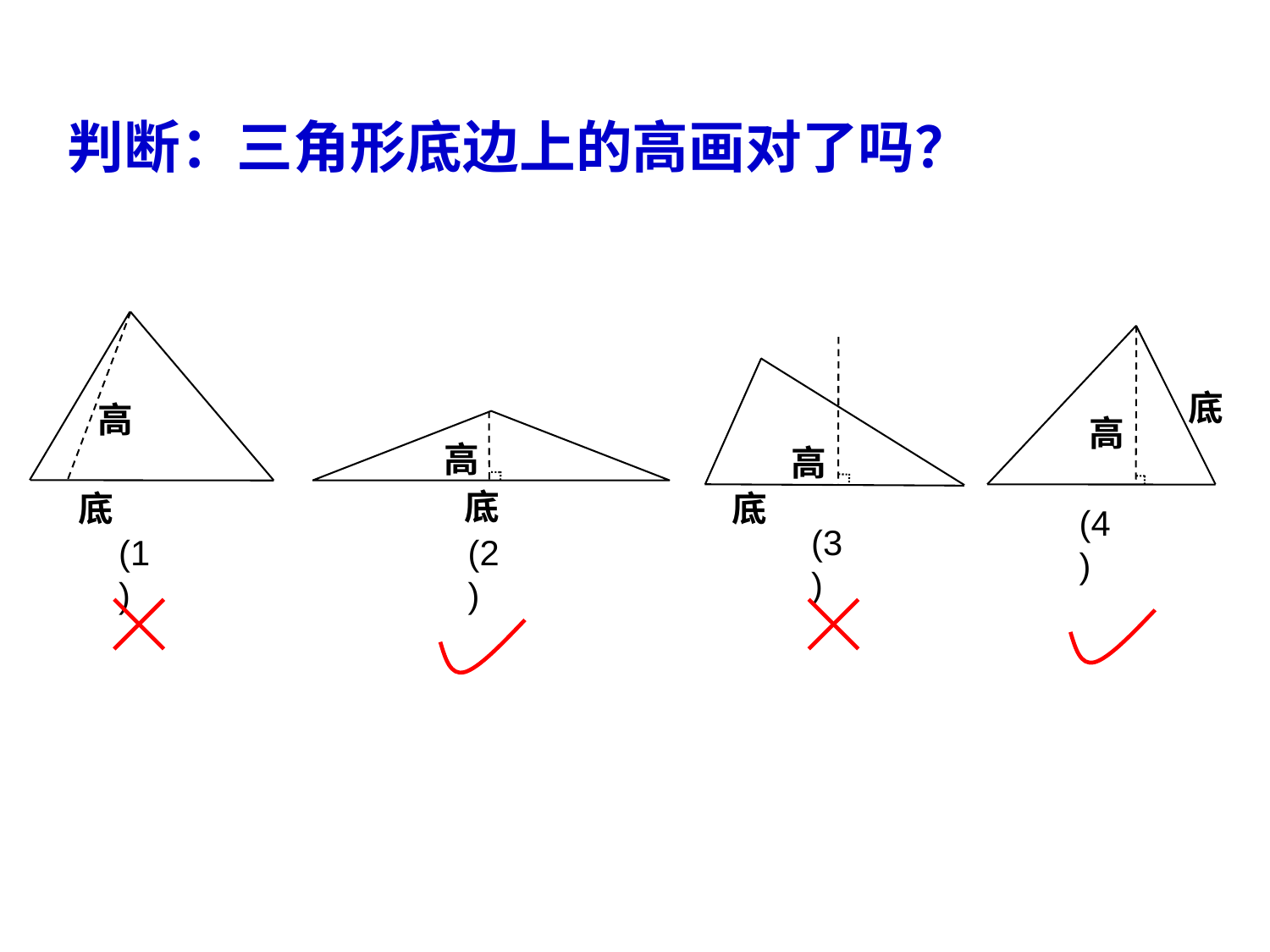

判断：三角形底边上的高画对了吗？
高
底
(1)
底
高
(4)
高
底
(3)

高
底
(2)